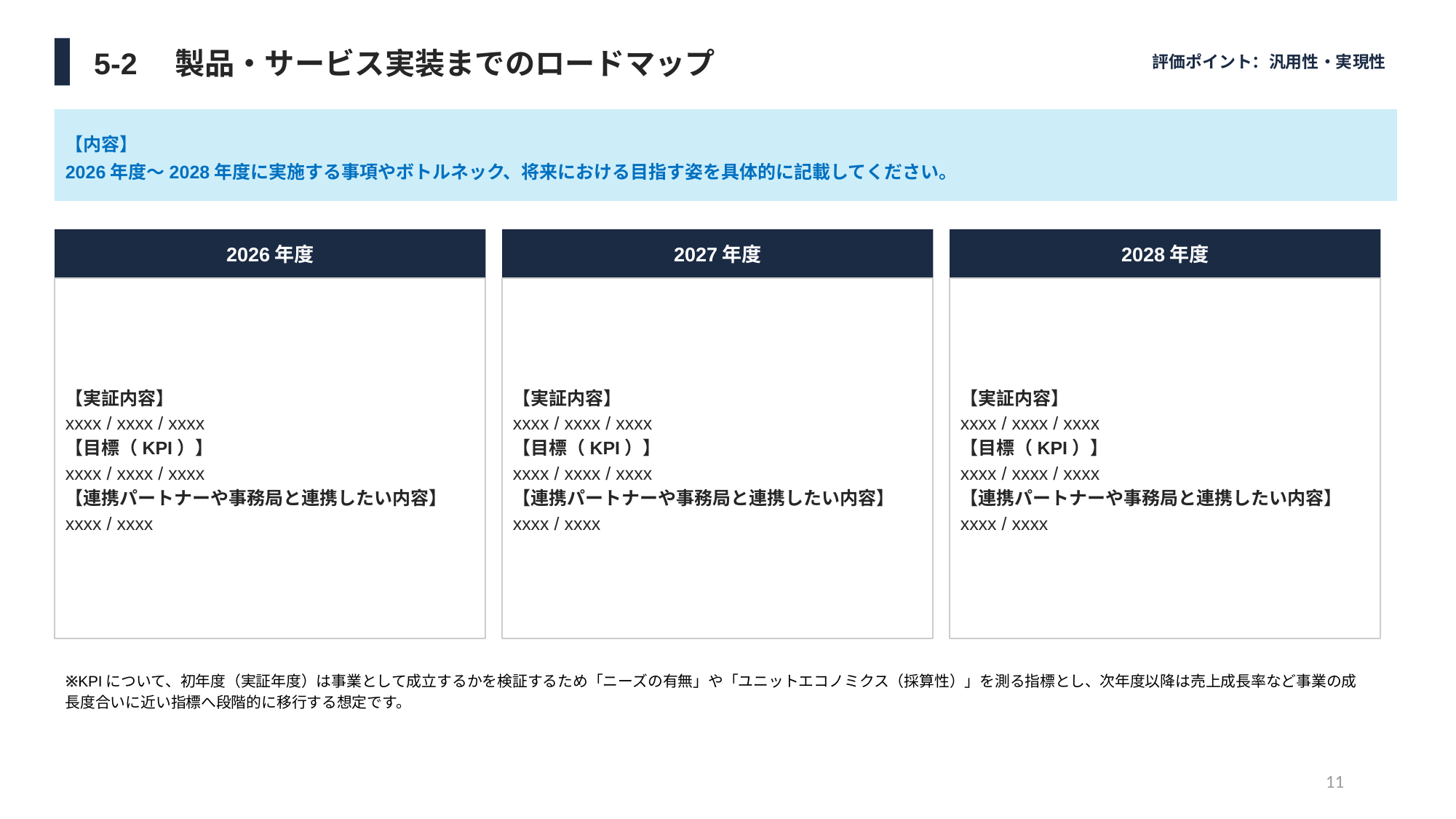

評価ポイント：汎用性・実現性
5-2　製品・サービス実装までのロードマップ
【内容】
2026年度〜2028年度に実施する事項やボトルネック、将来における目指す姿を具体的に記載してください。

2026年度

2027年度

2028年度
【実証内容】
xxxx / xxxx / xxxx
【目標（KPI）】
xxxx / xxxx / xxxx
【連携パートナーや事務局と連携したい内容】
xxxx / xxxx
【実証内容】
xxxx / xxxx / xxxx
【目標（KPI）】
xxxx / xxxx / xxxx
【連携パートナーや事務局と連携したい内容】
xxxx / xxxx
【実証内容】
xxxx / xxxx / xxxx
【目標（KPI）】
xxxx / xxxx / xxxx
【連携パートナーや事務局と連携したい内容】
xxxx / xxxx
※KPIについて、初年度（実証年度）は事業として成立するかを検証するため「ニーズの有無」や「ユニットエコノミクス（採算性）」を測る指標とし、次年度以降は売上成長率など事業の成長度合いに近い指標へ段階的に移行する想定です。
11